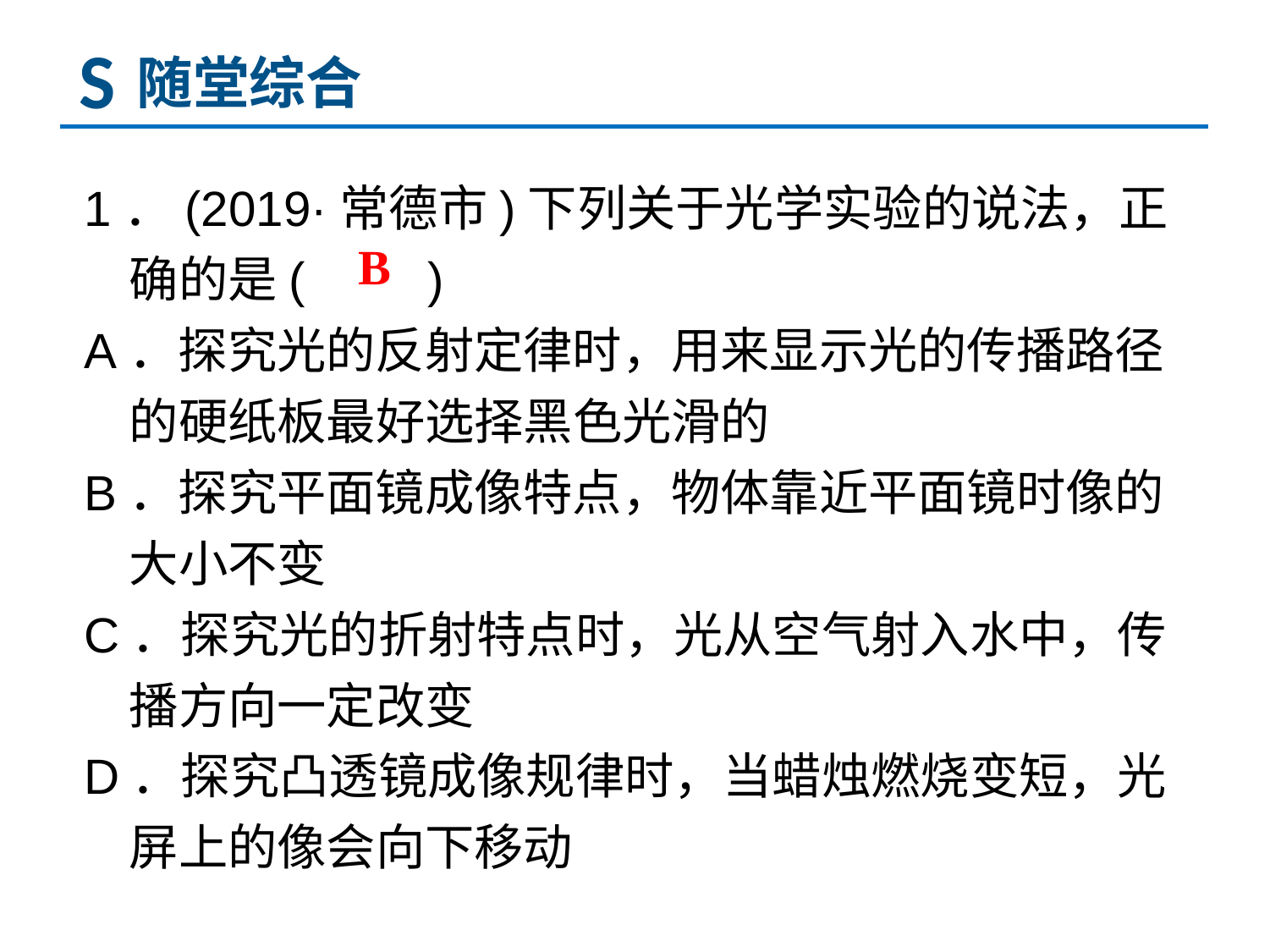

S
随堂综合
1．(2019·常德市)下列关于光学实验的说法，正
   确的是(　　)
A．探究光的反射定律时，用来显示光的传播路径
   的硬纸板最好选择黑色光滑的
B．探究平面镜成像特点，物体靠近平面镜时像的
   大小不变
C．探究光的折射特点时，光从空气射入水中，传
   播方向一定改变
D．探究凸透镜成像规律时，当蜡烛燃烧变短，光
   屏上的像会向下移动
B